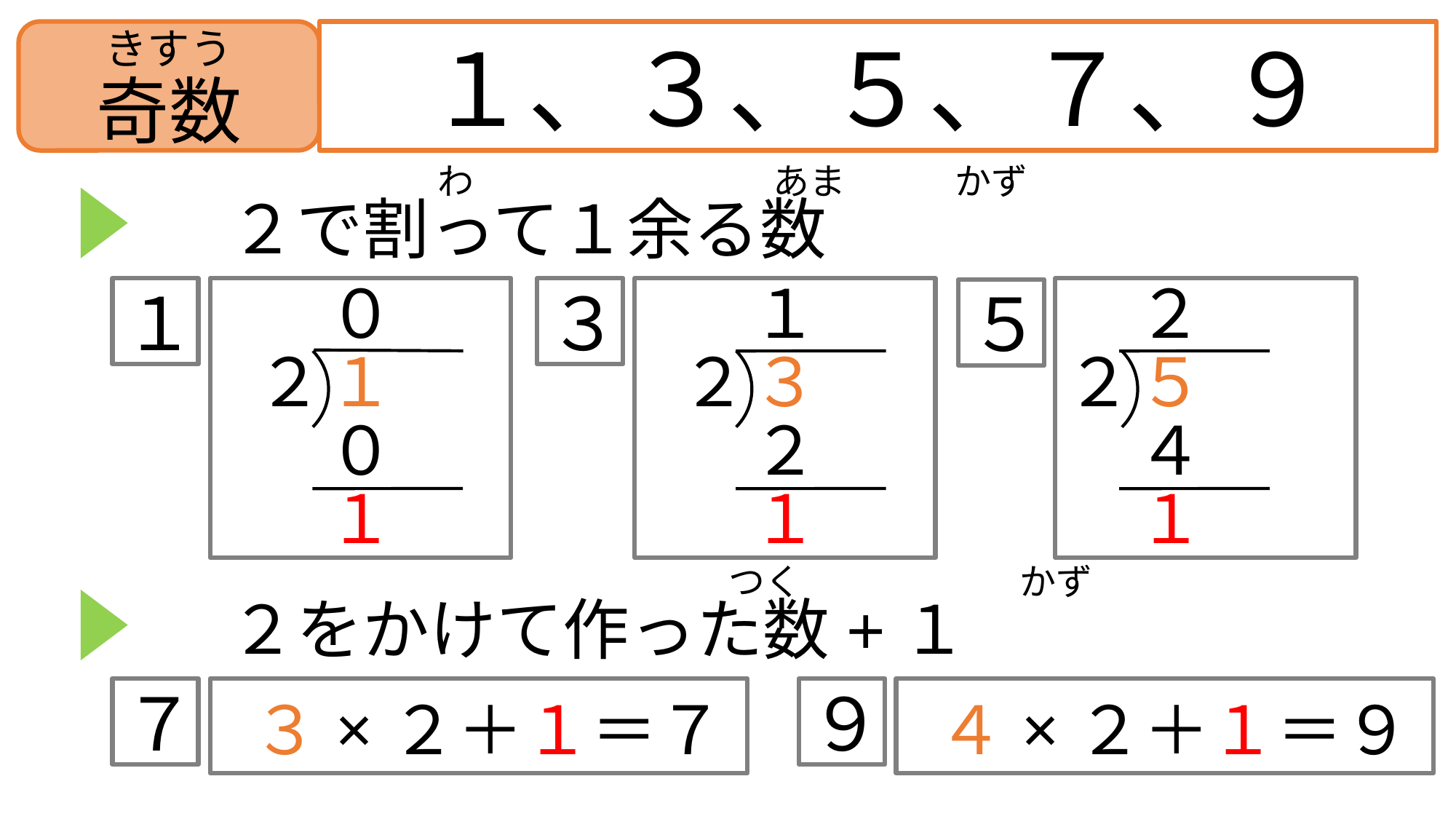

２で割って１余る数

　　　２をかけて作った数+１

奇数
きすう
１、３、５、７、９
　　　　　　　　　　　 わ　　　　　　　　 あま　　　かず

３
１
 　０
 ２１
 　０
 　１
 　１
 ２３
 　２
 　１
　２
２５
　４
　１
５

　　　　　　　　　　　 　　　　　　　　つく　　　　　　かず

 ３×２＋１＝７
９
 ４×２＋１＝９
７